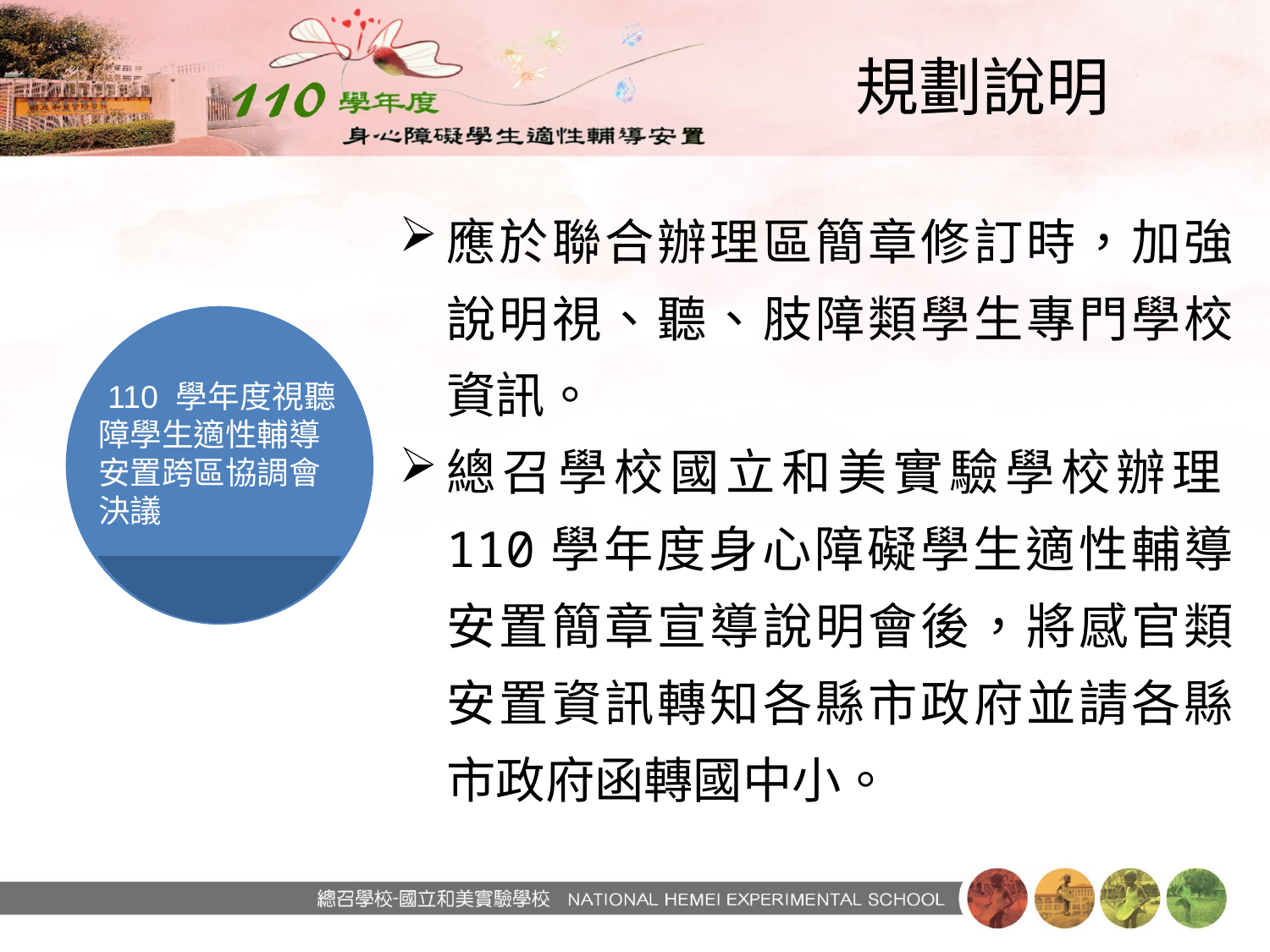

# 規劃說明
應於聯合辦理區簡章修訂時，加強說明視、聽、肢障類學生專門學校資訊。
總召學校國立和美實驗學校辦理110學年度身心障礙學生適性輔導安置簡章宣導說明會後，將感官類安置資訊轉知各縣市政府並請各縣市政府函轉國中小。

 110 學年度視聽障學生適性輔導
安置跨區協調會決議